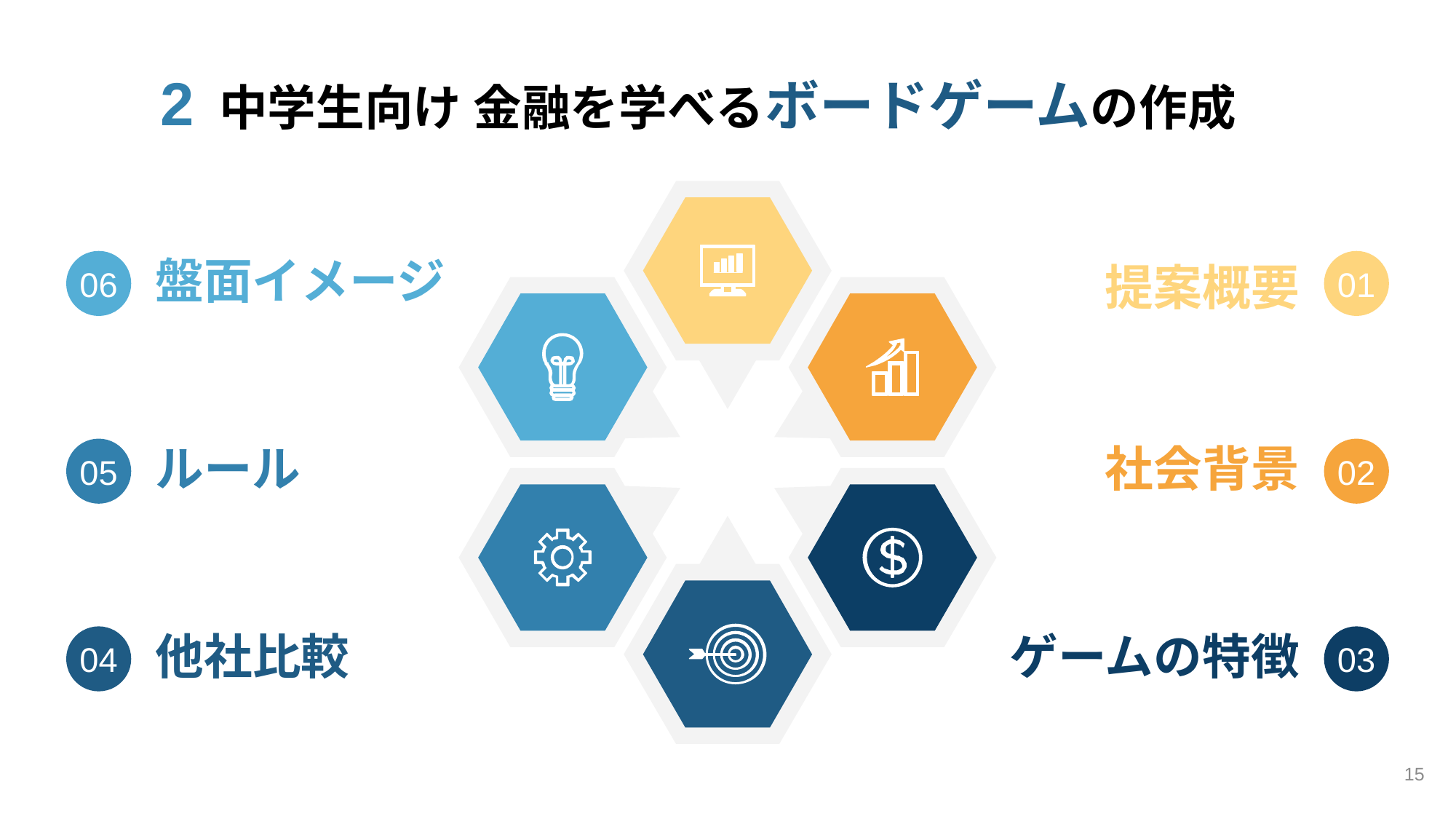

# 中学生向け 金融を学べるボードゲームの作成
2

盤面イメージ
06
01
提案概要
ルール
社会背景
05
02
他社比較
ゲームの特徴
04
03
15